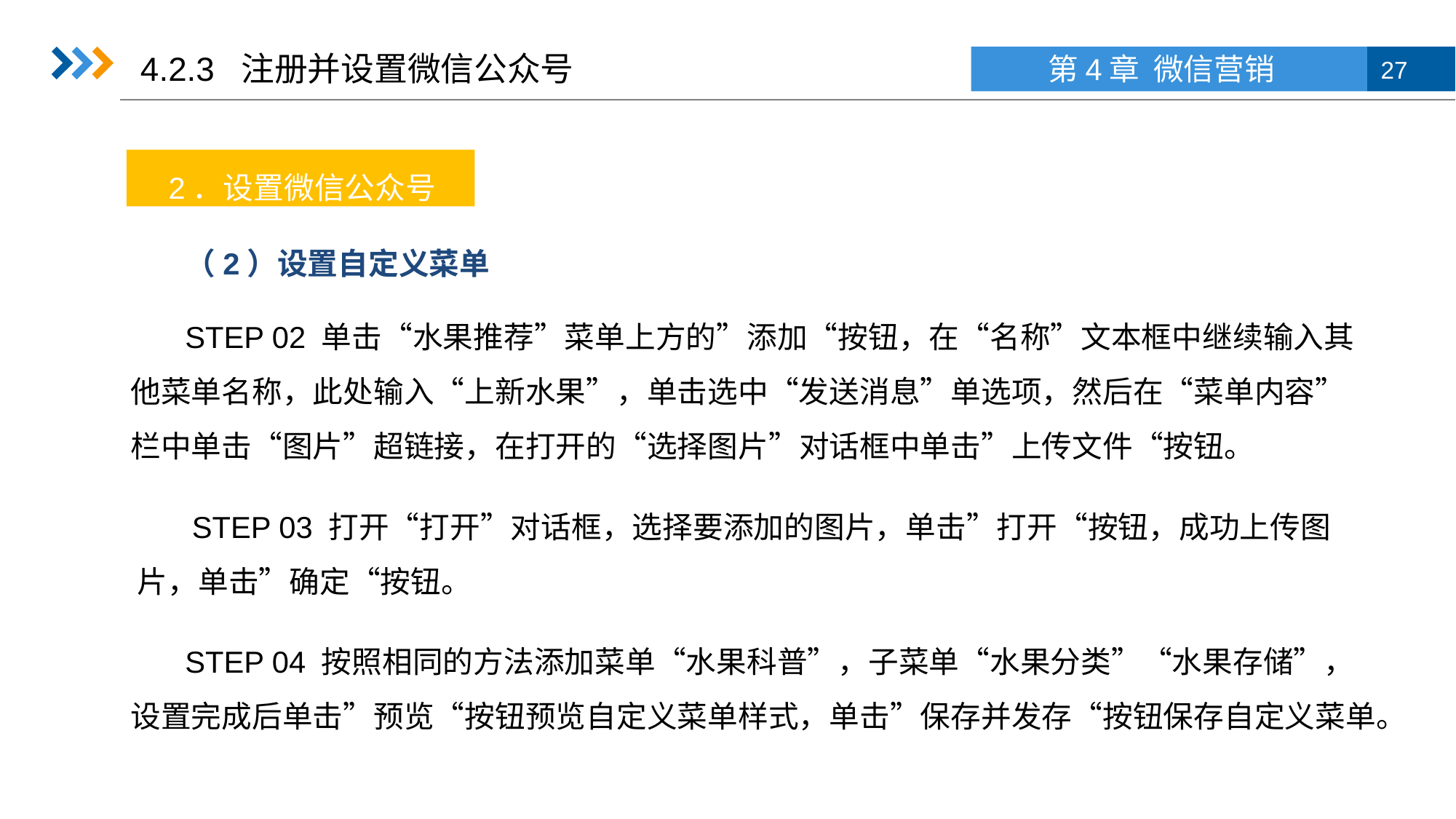

4.2.3  注册并设置微信公众号
2．设置微信公众号
（2）设置自定义菜单
STEP 02 单击“水果推荐”菜单上方的”添加“按钮，在“名称”文本框中继续输入其他菜单名称，此处输入“上新水果”，单击选中“发送消息”单选项，然后在“菜单内容”栏中单击“图片”超链接，在打开的“选择图片”对话框中单击”上传文件“按钮。
STEP 03 打开“打开”对话框，选择要添加的图片，单击”打开“按钮，成功上传图片，单击”确定“按钮。
STEP 04 按照相同的方法添加菜单“水果科普”，子菜单“水果分类”“水果存储”，设置完成后单击”预览“按钮预览自定义菜单样式，单击”保存并发存“按钮保存自定义菜单。